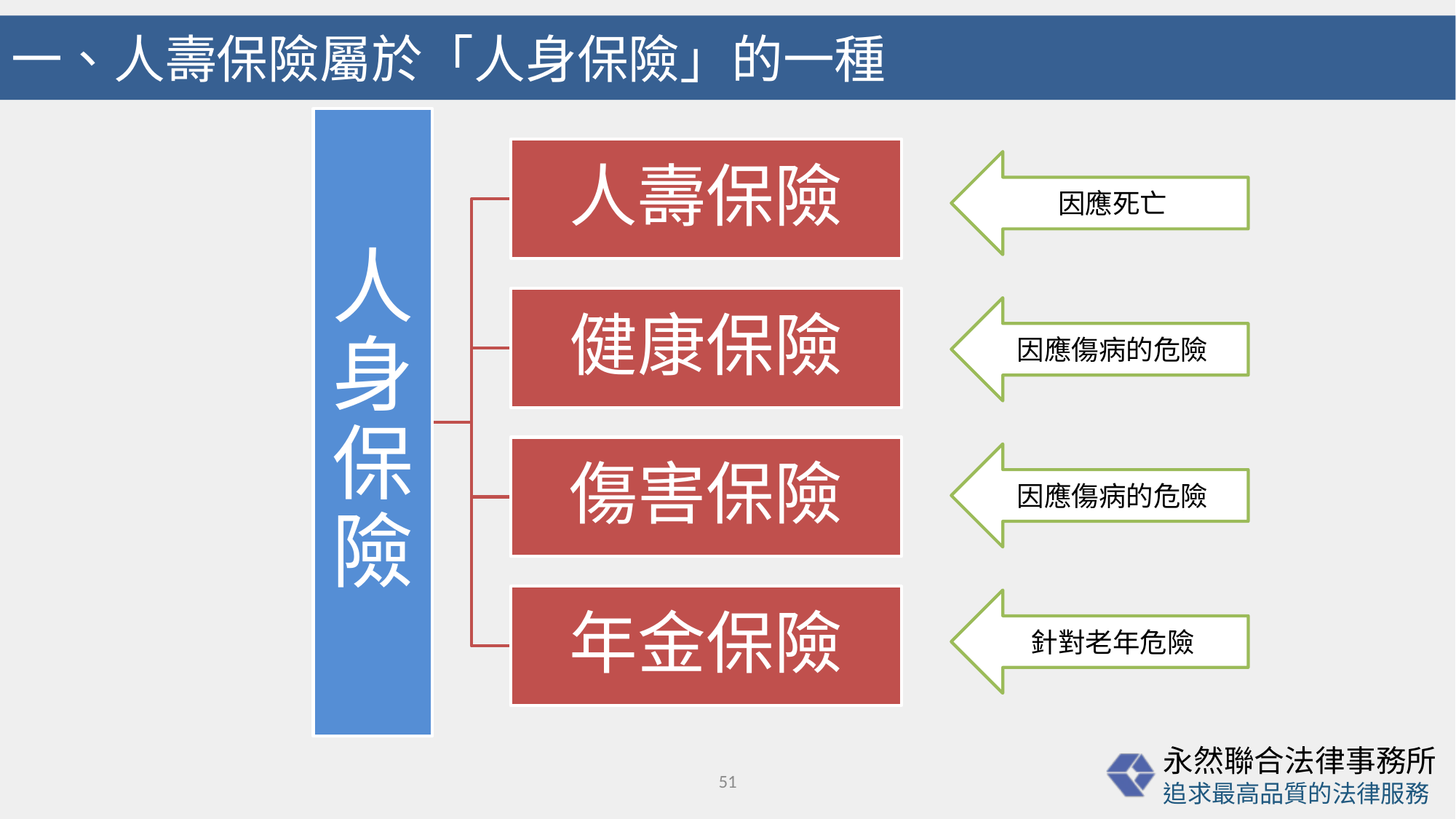

# 一、人壽保險屬於「人身保險」的一種

人身保險
人壽保險
健康保險
傷害保險
年金保險
因應死亡
因應傷病的危險
因應傷病的危險
針對老年危險
51